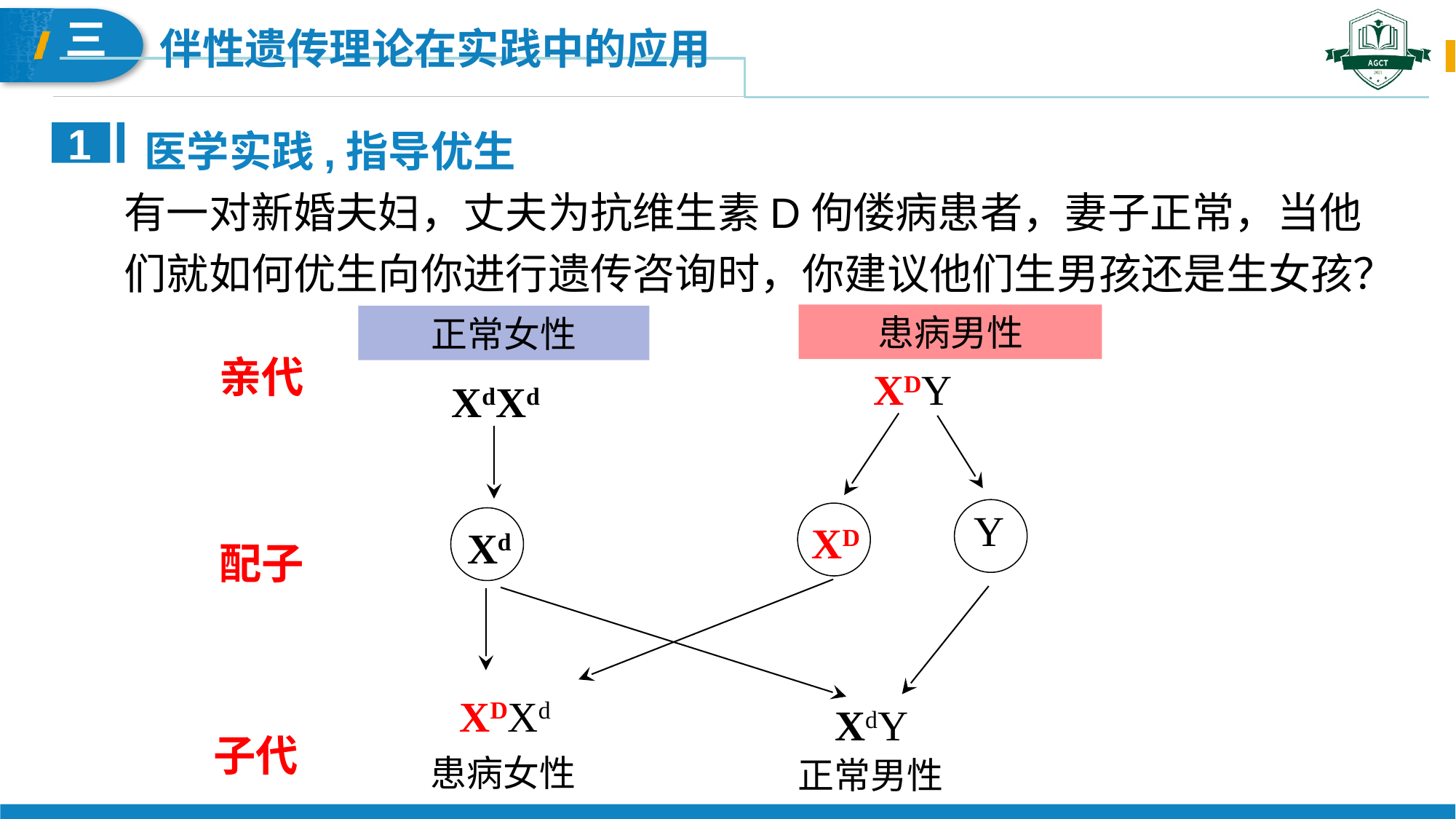

医学实践,指导优生
1
有一对新婚夫妇，丈夫为抗维生素D佝偻病患者，妻子正常，当他们就如何优生向你进行遗传咨询时，你建议他们生男孩还是生女孩？
患病男性
正常女性
亲代
XDY
XdXd

Y

XD
Xd
配子

XDXd
XdY
子代
患病女性
正常男性